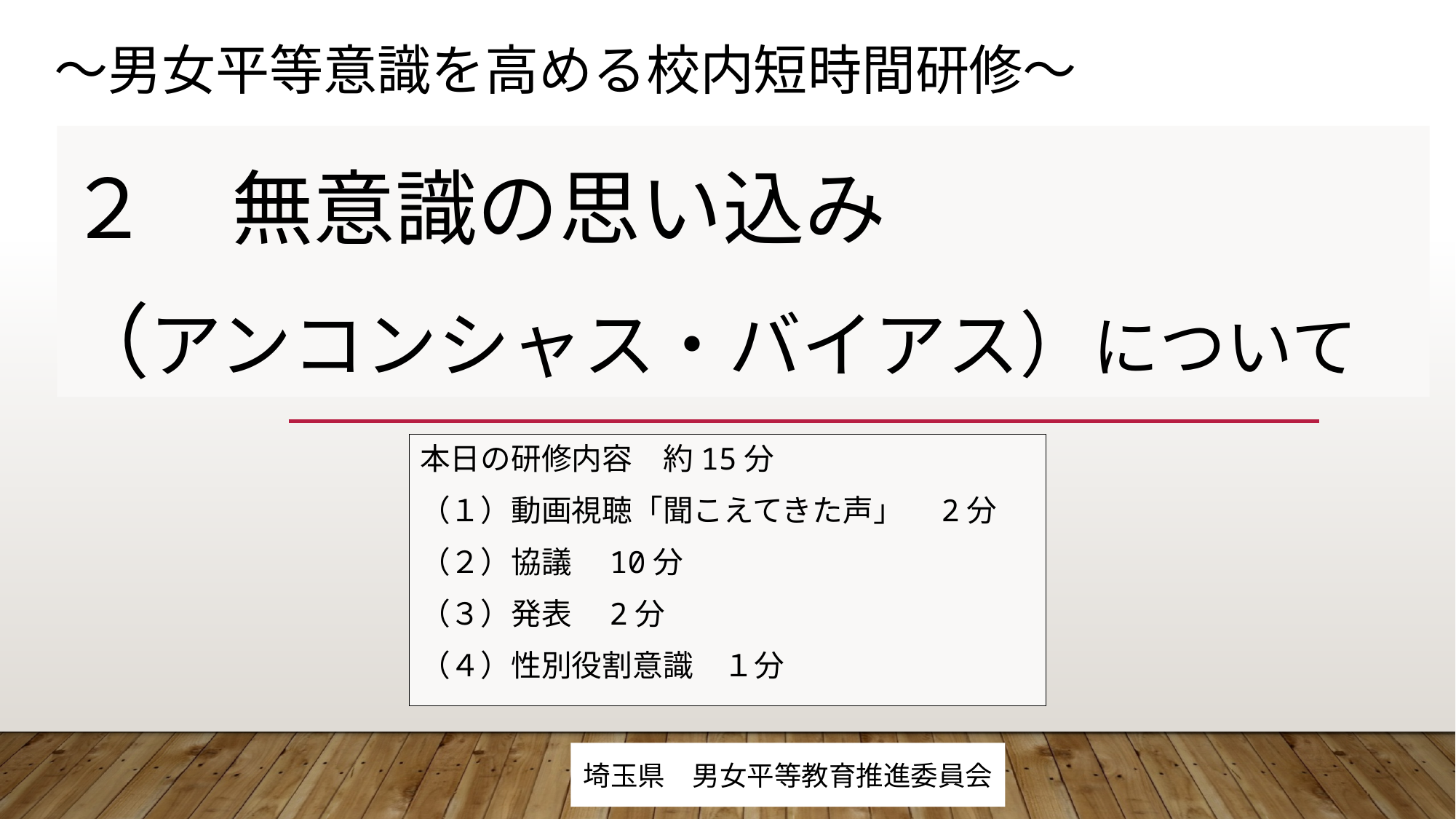

# ～男女平等意識を高める校内短時間研修～
２　無意識の思い込み
（アンコンシャス・バイアス）について
本日の研修内容　約15分
（１）動画視聴「聞こえてきた声」　2分
（２）協議　10分
（３）発表　2分
（４）性別役割意識　１分

埼玉県　男女平等教育推進委員会